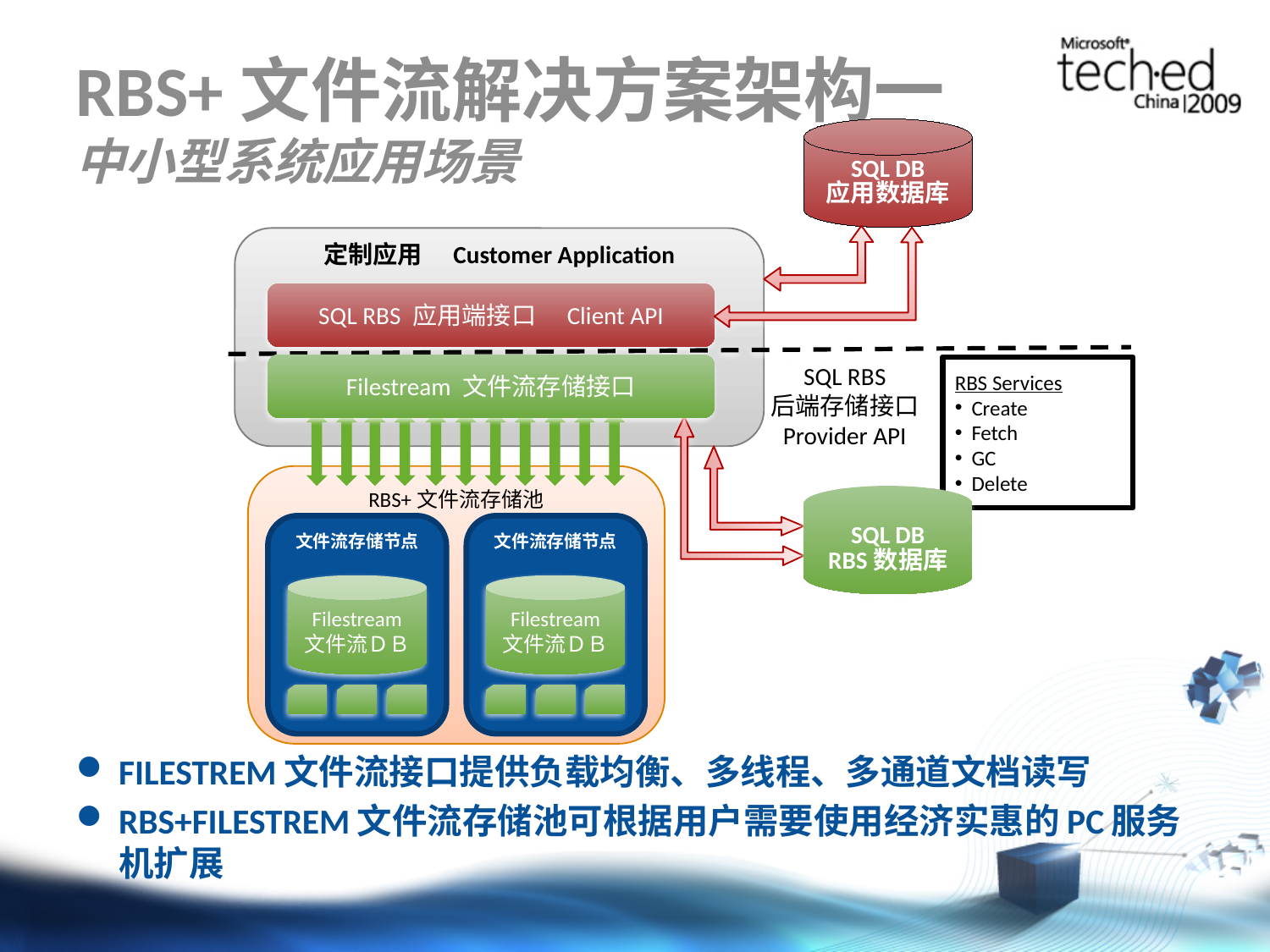

# RBS+文件流解决方案架构一 中小型系统应用场景
SQL DB
应用数据库

定制应用　Customer Application

SQL RBS 应用端接口　Client API
Filestream 文件流存储接口
SQL RBS
后端存储接口
Provider API
RBS Services
Create
Fetch
GC
Delete

RBS+文件流存储池
SQL DB
RBS数据库
文件流存储节点
Filestream
文件流ＤＢ

文件流存储节点
Filestream
文件流ＤＢ

FILESTREM文件流接口提供负载均衡、多线程、多通道文档读写
RBS+FILESTREM文件流存储池可根据用户需要使用经济实惠的PC服务机扩展